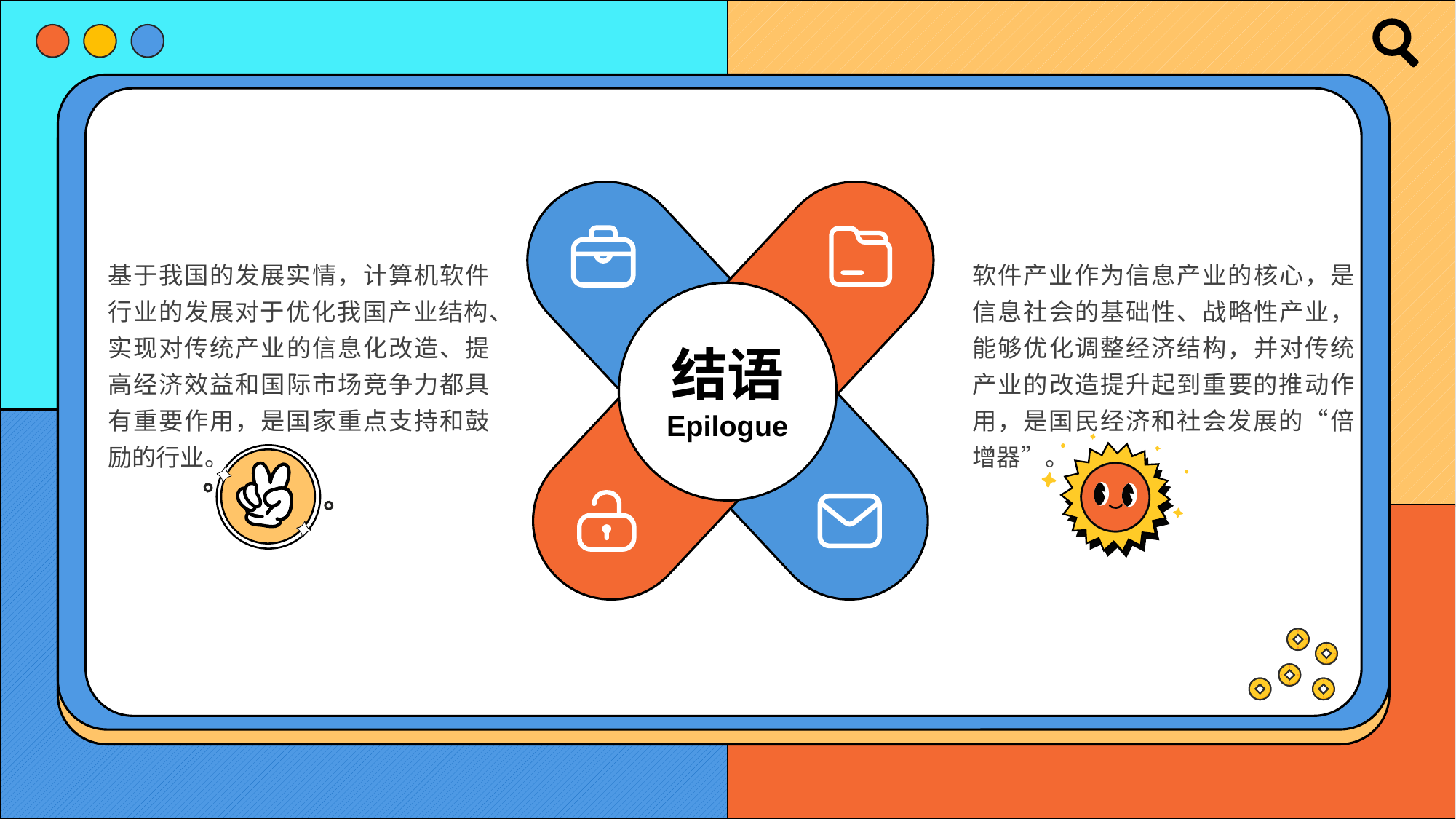

基于我国的发展实情，计算机软件行业的发展对于优化我国产业结构、实现对传统产业的信息化改造、提高经济效益和国际市场竞争力都具有重要作用，是国家重点支持和鼓励的行业。
软件产业作为信息产业的核心，是信息社会的基础性、战略性产业，能够优化调整经济结构，并对传统产业的改造提升起到重要的推动作用，是国民经济和社会发展的“倍增器”。

结语
Epilogue